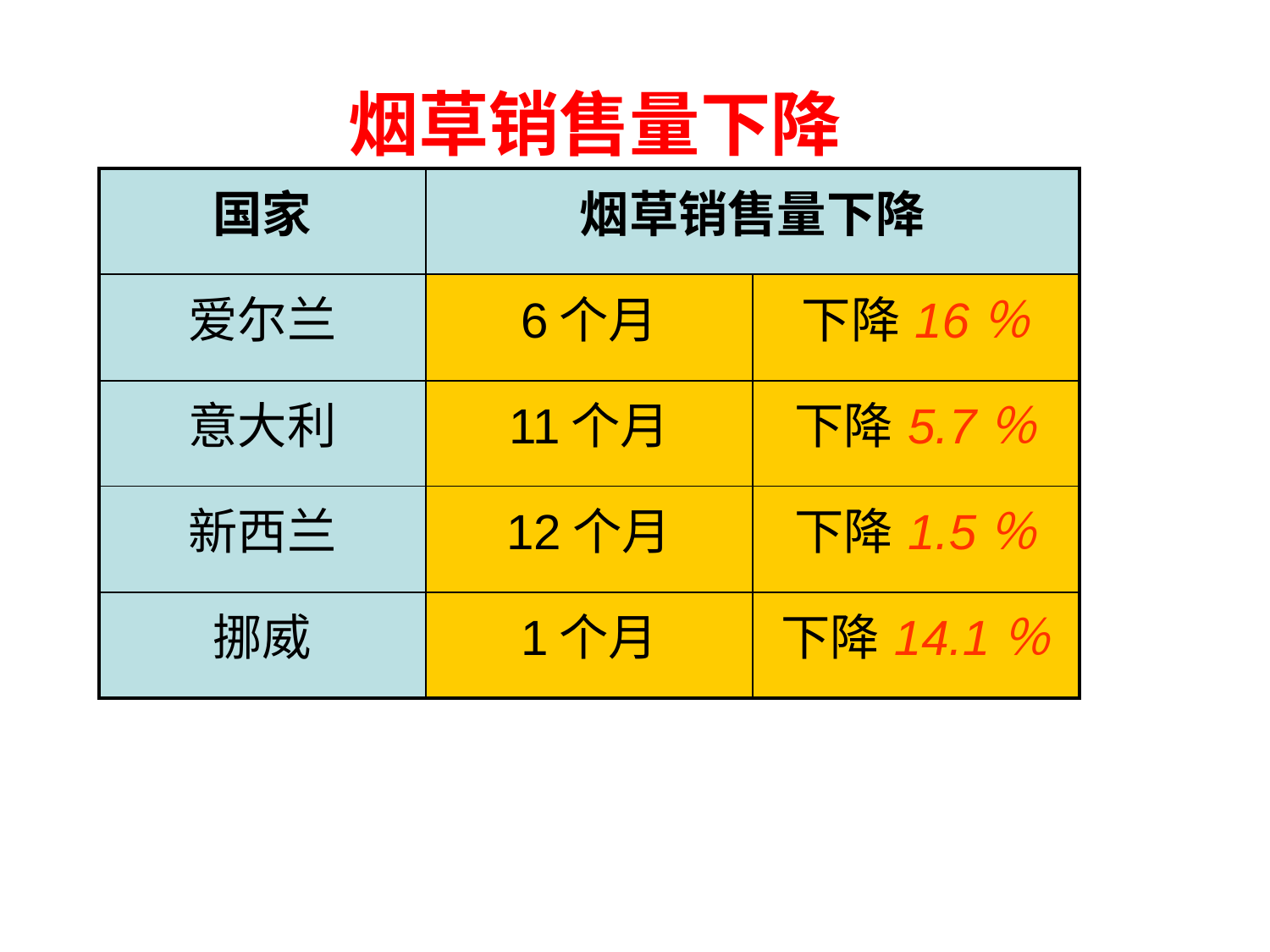

# 烟草销售量下降
| 国家 | 烟草销售量下降 |  |
| --- | --- | --- |
| 爱尔兰 | 6个月 | 下降16％ |
| 意大利 | 11个月 | 下降5.7％ |
| 新西兰 | 12个月 | 下降1.5％ |
| 挪威 | 1个月 | 下降14.1％ |